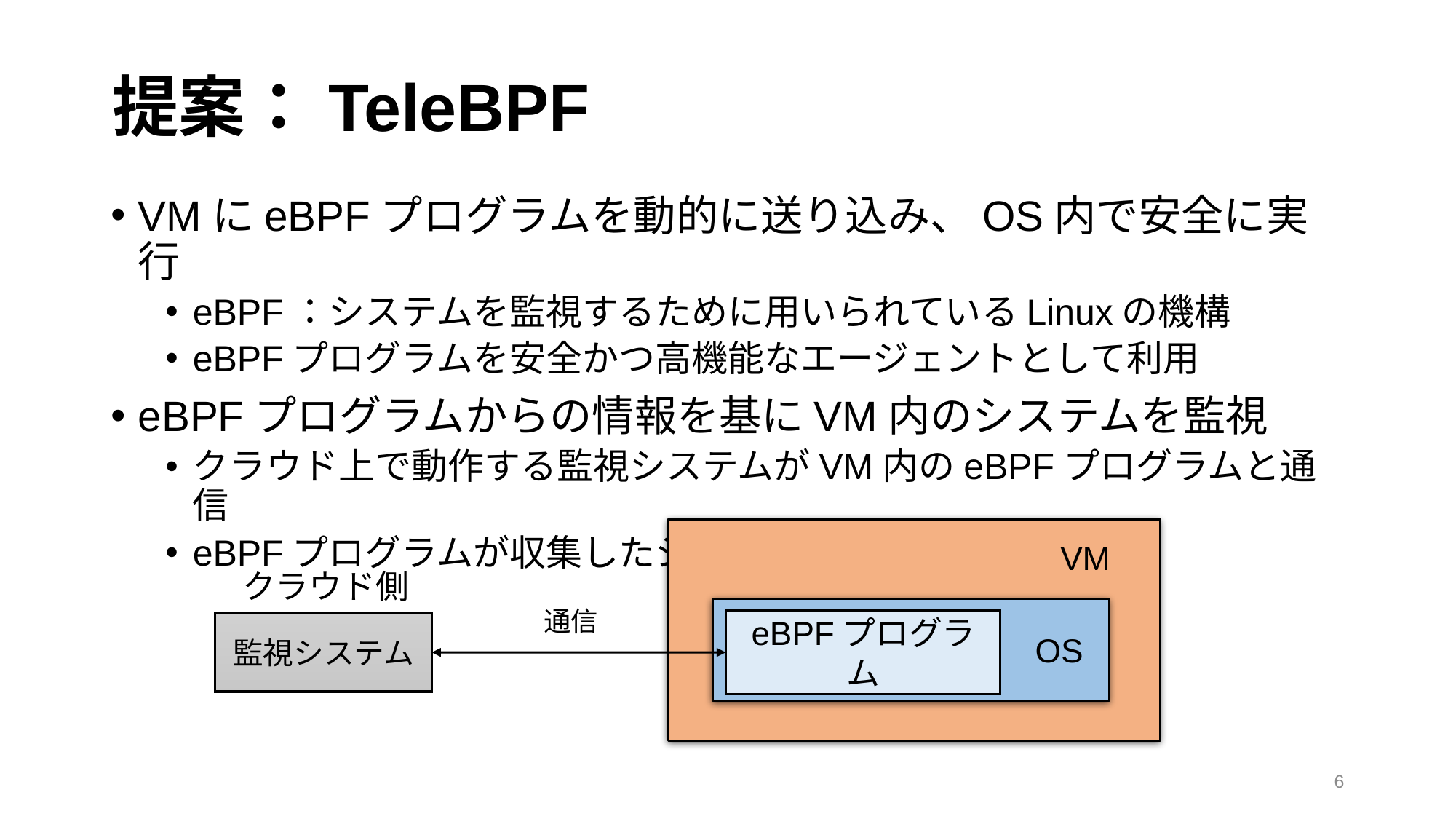

# 提案：TeleBPF
VMにeBPFプログラムを動的に送り込み、OS内で安全に実行
eBPF：システムを監視するために用いられているLinuxの機構
eBPFプログラムを安全かつ高機能なエージェントとして利用
eBPFプログラムからの情報を基にVM内のシステムを監視
クラウド上で動作する監視システムがVM内のeBPFプログラムと通信
eBPFプログラムが収集したシステム情報を取得

VM
クラウド側
通信

eBPFプログラム
監視システム
OS
6